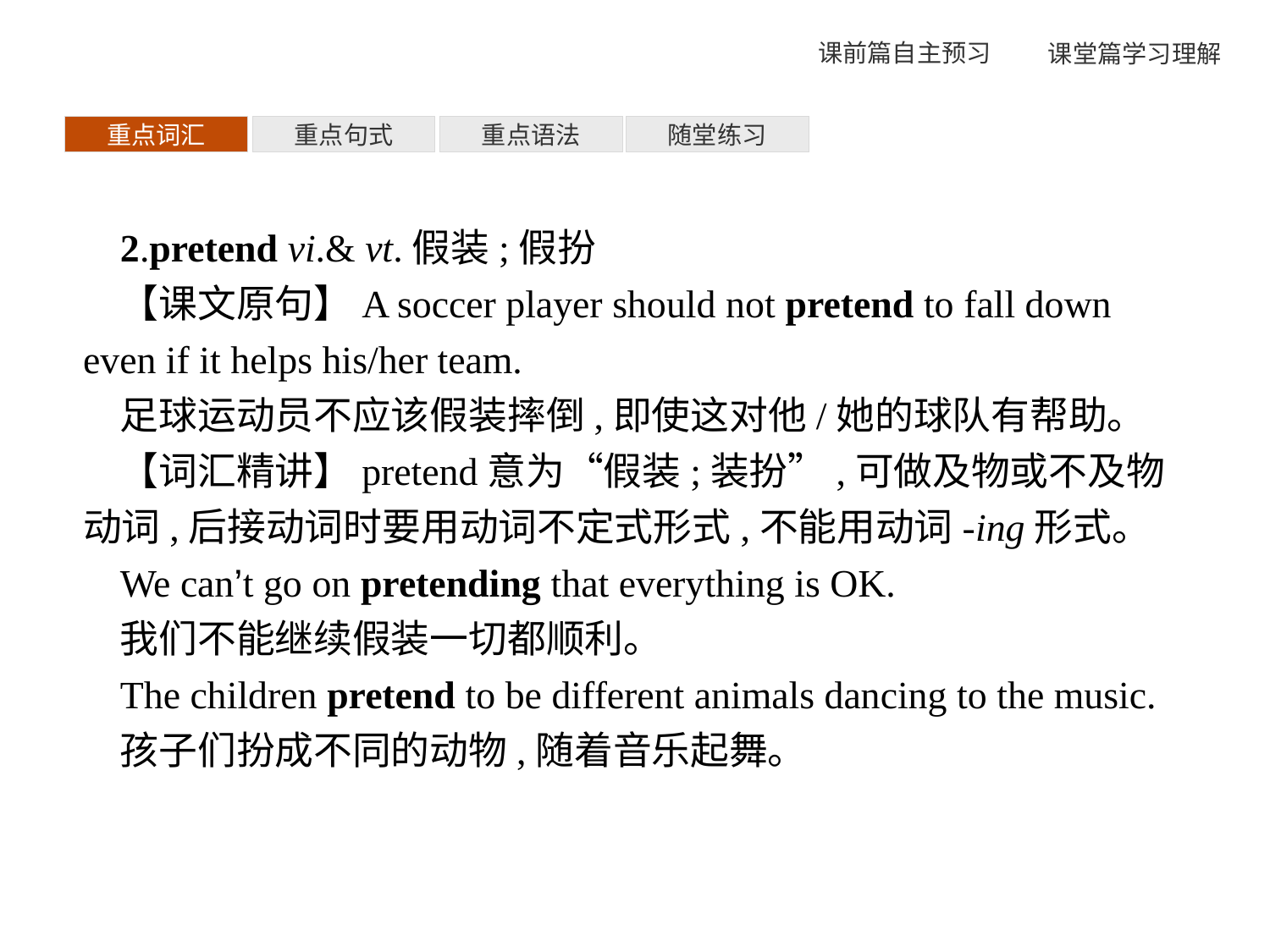

重点词汇
重点句式
重点语法
随堂练习
2.pretend vi.& vt.假装;假扮
【课文原句】A soccer player should not pretend to fall down even if it helps his/her team.
足球运动员不应该假装摔倒,即使这对他/她的球队有帮助。
【词汇精讲】pretend意为“假装;装扮”,可做及物或不及物动词,后接动词时要用动词不定式形式,不能用动词-ing形式。
We can’t go on pretending that everything is OK.
我们不能继续假装一切都顺利。
The children pretend to be different animals dancing to the music.
孩子们扮成不同的动物,随着音乐起舞。